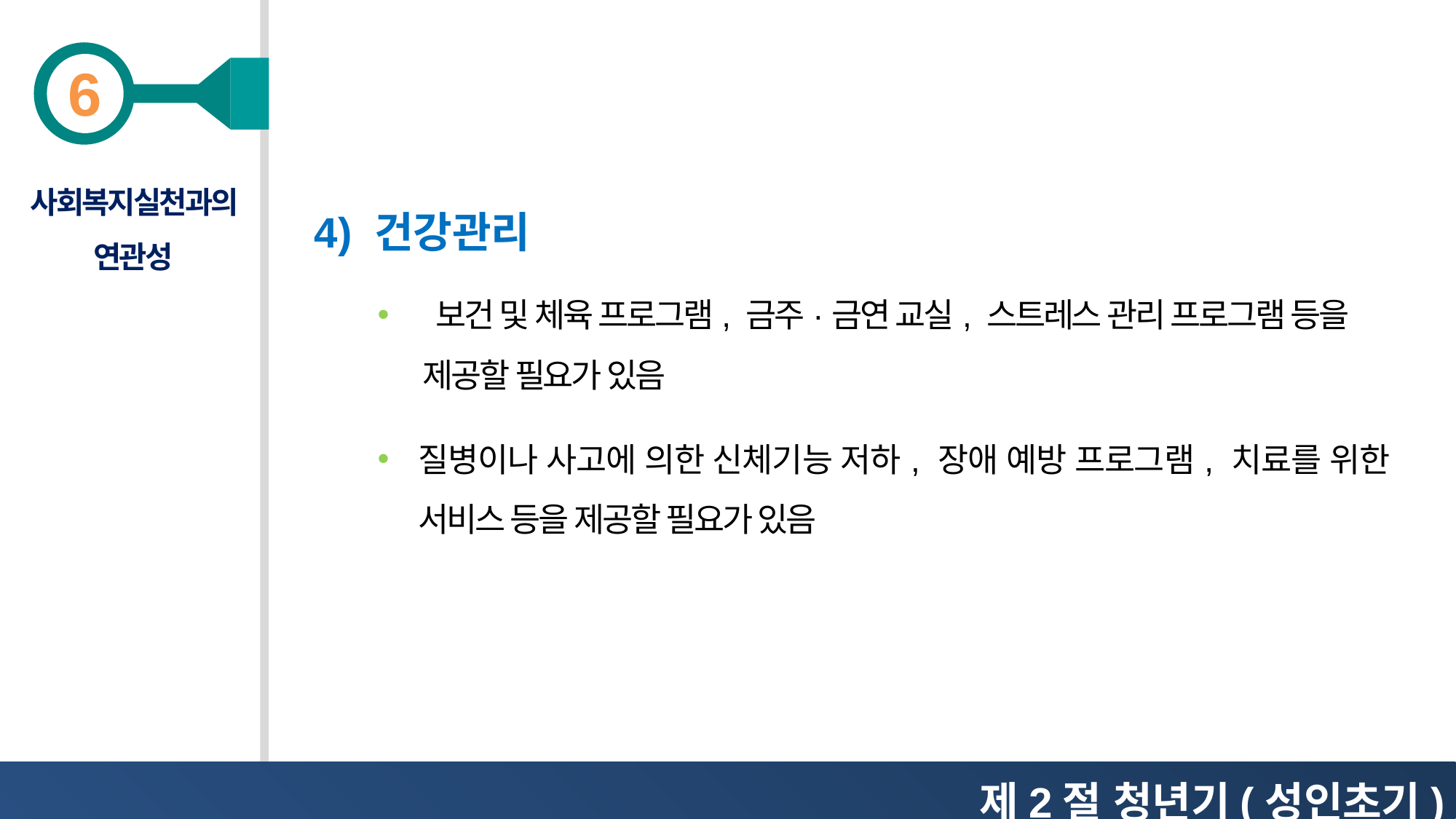

사회복지실천과의 연관성
4) 건강관리
 보건 및 체육 프로그램, 금주·금연 교실, 스트레스 관리 프로그램 등을
     제공할 필요가 있음

질병이나 사고에 의한 신체기능 저하, 장애 예방 프로그램, 치료를 위한 서비스 등을 제공할 필요가 있음
제2절 청년기(성인초기)